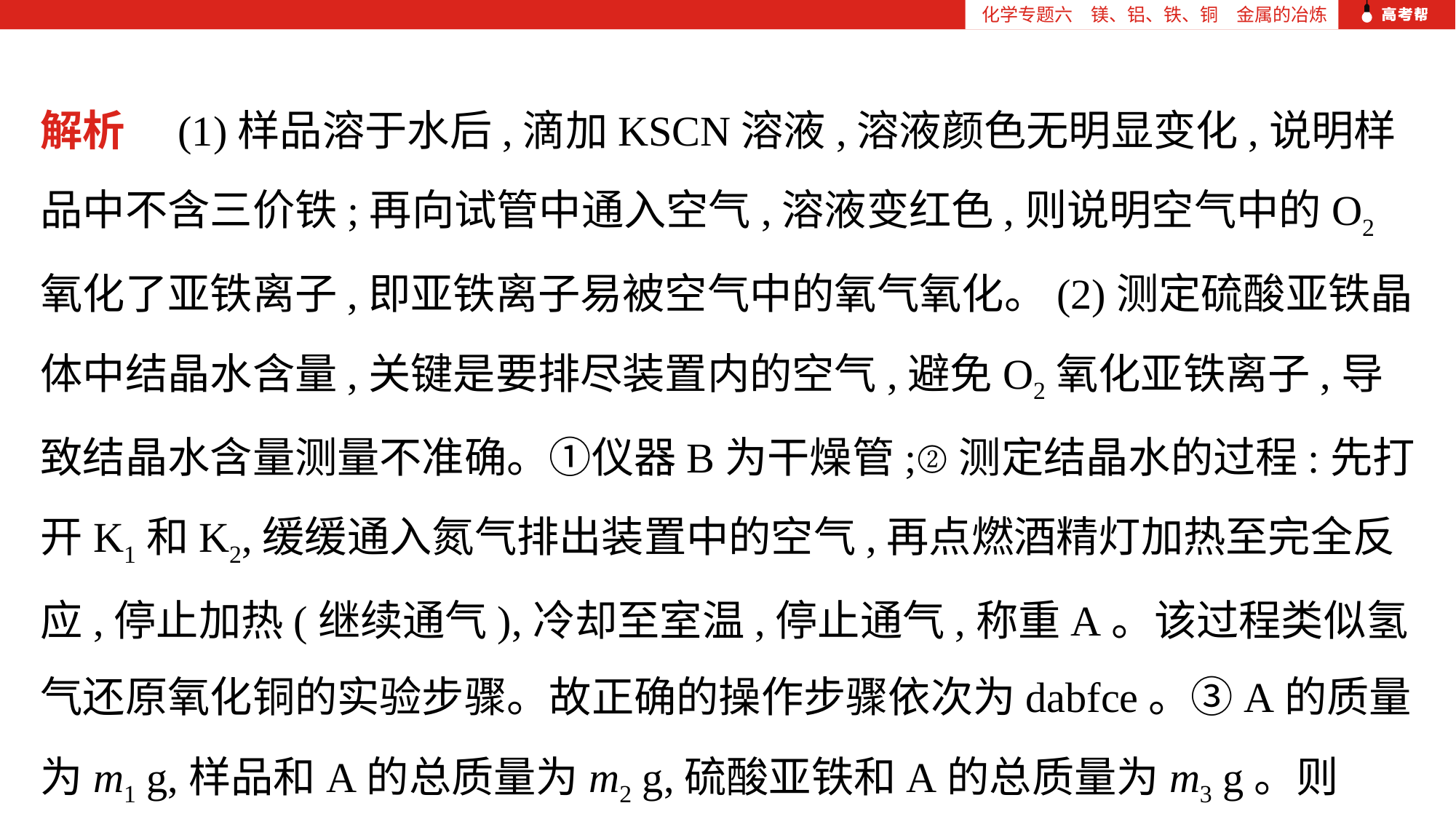

化学专题六　镁、铝、铁、铜　金属的冶炼

解析　(1)样品溶于水后,滴加KSCN溶液,溶液颜色无明显变化,说明样品中不含三价铁;再向试管中通入空气,溶液变红色,则说明空气中的O2氧化了亚铁离子,即亚铁离子易被空气中的氧气氧化。(2)测定硫酸亚铁晶体中结晶水含量,关键是要排尽装置内的空气,避免O2氧化亚铁离子,导致结晶水含量测量不准确。①仪器B为干燥管;②测定结晶水的过程:先打开K1和K2,缓缓通入氮气排出装置中的空气,再点燃酒精灯加热至完全反应,停止加热(继续通气),冷却至室温,停止通气,称重A。该过程类似氢气还原氧化铜的实验步骤。故正确的操作步骤依次为dabfce。③A的质量为m1 g,样品和A的总质量为m2 g,硫酸亚铁和A的总质量为m3 g。则m(FeSO4)=(m3-m1)g,m(H2O)=(m2-